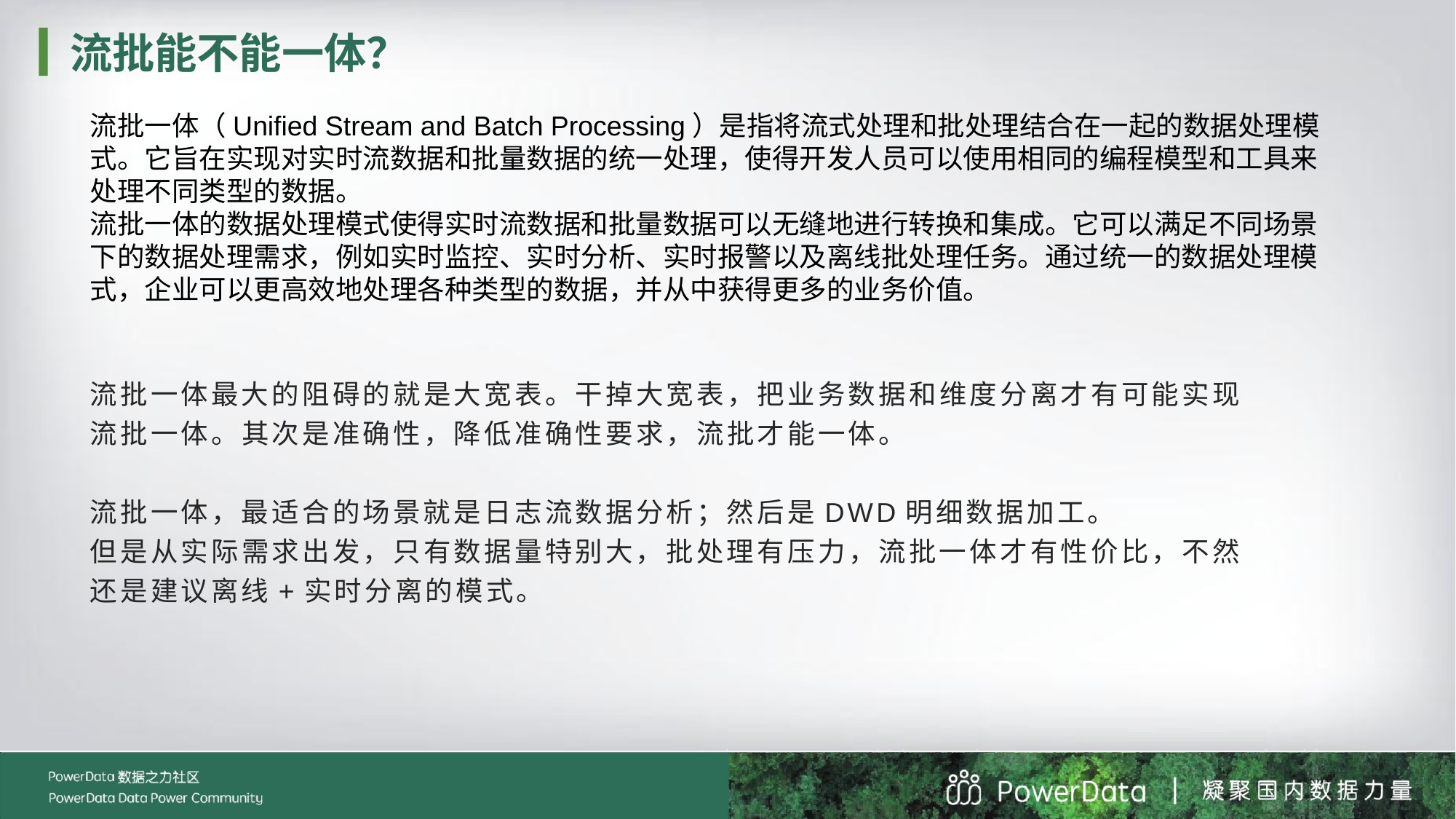

流批能不能一体？

流批一体（Unified Stream and Batch Processing）是指将流式处理和批处理结合在一起的数据处理模式。它旨在实现对实时流数据和批量数据的统一处理，使得开发人员可以使用相同的编程模型和工具来处理不同类型的数据。
流批一体的数据处理模式使得实时流数据和批量数据可以无缝地进行转换和集成。它可以满足不同场景下的数据处理需求，例如实时监控、实时分析、实时报警以及离线批处理任务。通过统一的数据处理模式，企业可以更高效地处理各种类型的数据，并从中获得更多的业务价值。

流批一体最大的阻碍的就是大宽表。干掉大宽表，把业务数据和维度分离才有可能实现流批一体。其次是准确性，降低准确性要求，流批才能一体。

流批一体，最适合的场景就是日志流数据分析；然后是DWD明细数据加工。
但是从实际需求出发，只有数据量特别大，批处理有压力，流批一体才有性价比，不然还是建议离线+实时分离的模式。